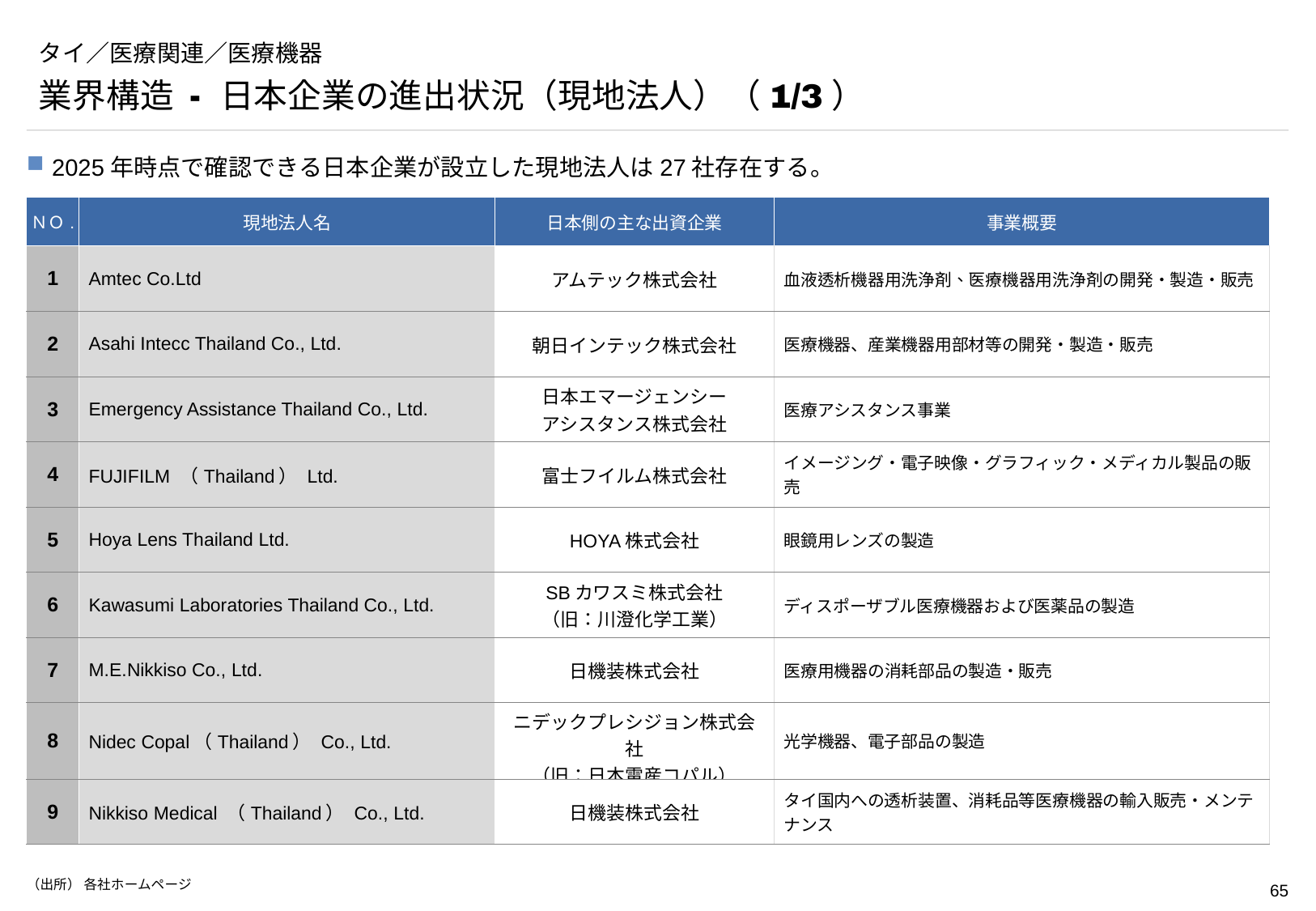

# タイ／医療関連／医療機器
業界構造 - 日本企業の進出状況（現地法人）（1/3）
2025年時点で確認できる日本企業が設立した現地法人は27社存在する。
| ＮＯ. | 現地法人名 | 日本側の主な出資企業 | 事業概要 |
| --- | --- | --- | --- |
| 1 | Amtec Co.Ltd | アムテック株式会社 | 血液透析機器用洗浄剤、医療機器用洗浄剤の開発・製造・販売 |
| 2 | Asahi Intecc Thailand Co., Ltd. | 朝日インテック株式会社 | 医療機器、産業機器用部材等の開発・製造・販売 |
| 3 | Emergency Assistance Thailand Co., Ltd. | 日本エマージェンシー アシスタンス株式会社 | 医療アシスタンス事業 |
| 4 | FUJIFILM （Thailand） Ltd. | 富士フイルム株式会社 | イメージング・電子映像・グラフィック・メディカル製品の販売 |
| 5 | Hoya Lens Thailand Ltd. | HOYA株式会社 | 眼鏡用レンズの製造 |
| 6 | Kawasumi Laboratories Thailand Co., Ltd. | SBカワスミ株式会社 （旧：川澄化学工業） | ディスポーザブル医療機器および医薬品の製造 |
| 7 | M.E.Nikkiso Co., Ltd. | 日機装株式会社 | 医療用機器の消耗部品の製造・販売 |
| 8 | Nidec Copal（Thailand） Co., Ltd. | ニデックプレシジョン株式会社 （旧：日本電産コパル） | 光学機器、電子部品の製造 |
| 9 | Nikkiso Medical （Thailand） Co., Ltd. | 日機装株式会社 | タイ国内への透析装置、消耗品等医療機器の輸入販売・メンテナンス |
（出所） 各社ホームページ